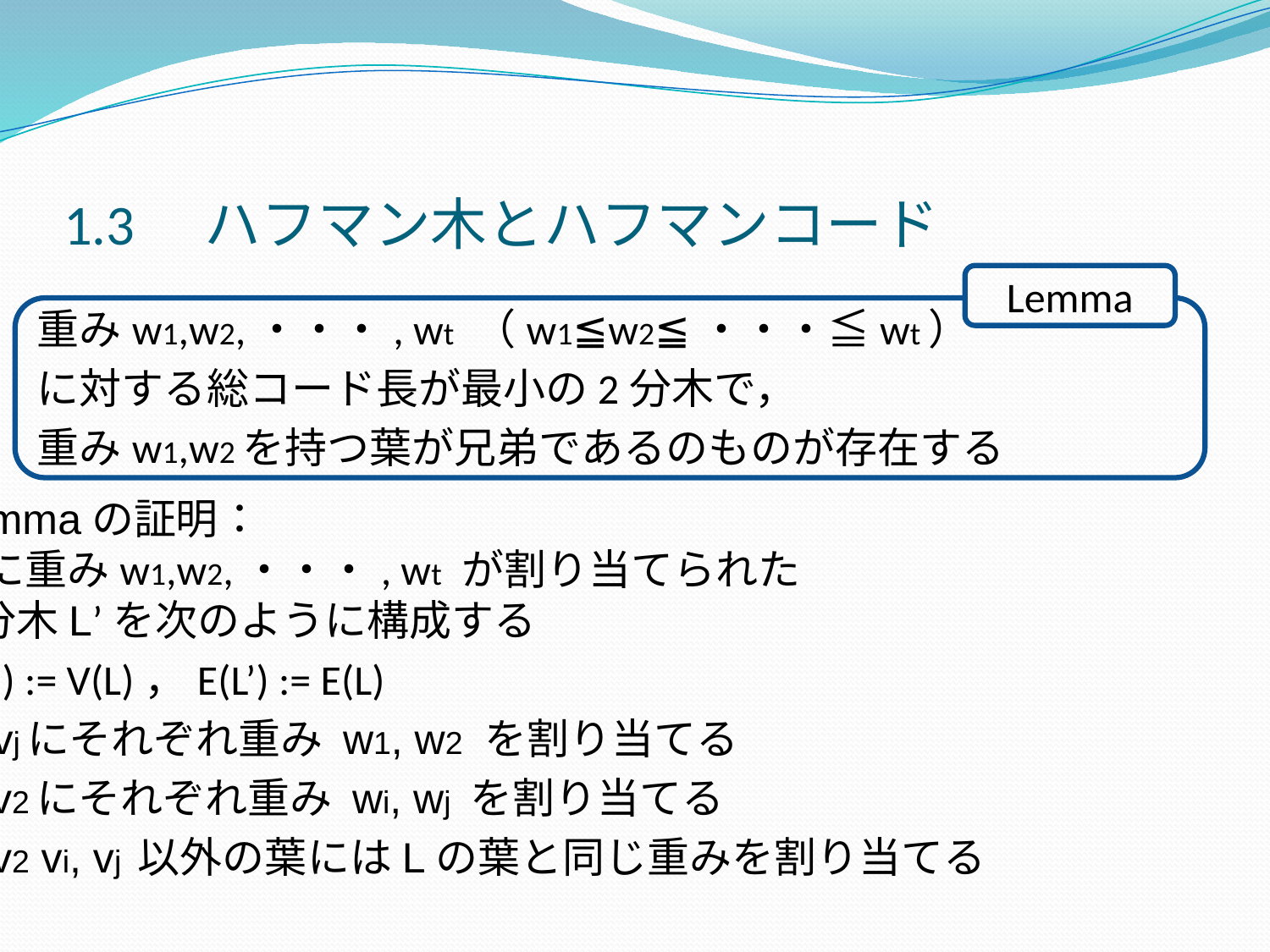

# 1.3　ハフマン木とハフマンコード
Lemma
重みw1,w2,・・・, wt （w1≦w2≦・・・≦wt）
に対する総コード長が最小の2分木で，
重みw1,w2を持つ葉が兄弟であるのものが存在する

Lemmaの証明：
葉に重みw1,w2,・・・, wt が割り当てられた
2分木L’を次のように構成する
V(L’) := V(L)，E(L’) := E(L)
vi, vjにそれぞれ重み w1, w2 を割り当てる
v1,v2にそれぞれ重み wi, wj を割り当てる
v1,v2 vi, vj 以外の葉にはLの葉と同じ重みを割り当てる